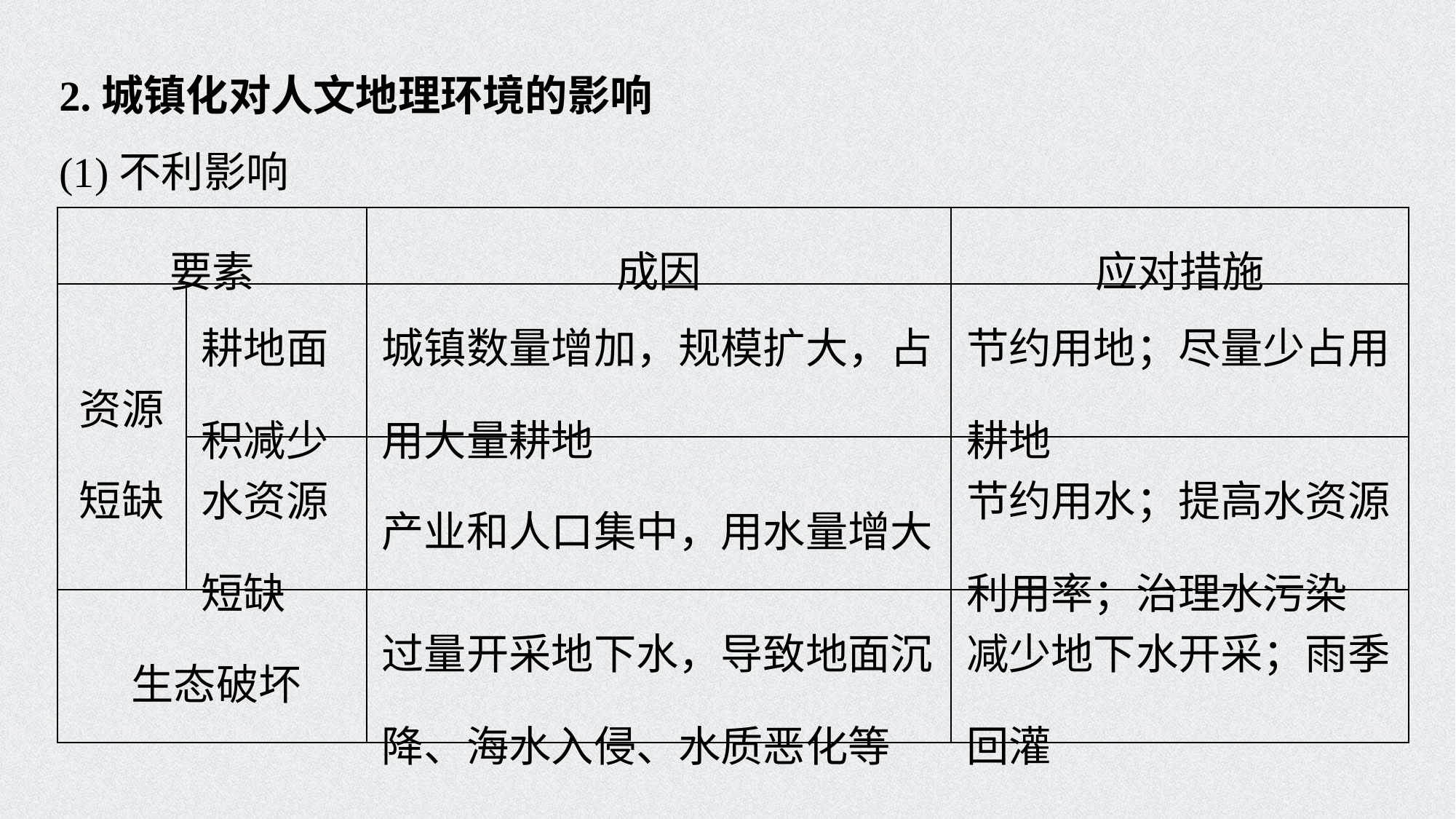

2.城镇化对人文地理环境的影响
(1)不利影响
| 要素 |  | 成因 | 应对措施 |
| --- | --- | --- | --- |
| 资源短缺 | 耕地面积减少 | 城镇数量增加，规模扩大，占用大量耕地 | 节约用地；尽量少占用耕地 |
|  | 水资源短缺 | 产业和人口集中，用水量增大 | 节约用水；提高水资源利用率；治理水污染 |
| 生态破坏 |  | 过量开采地下水，导致地面沉降、海水入侵、水质恶化等 | 减少地下水开采；雨季回灌 |